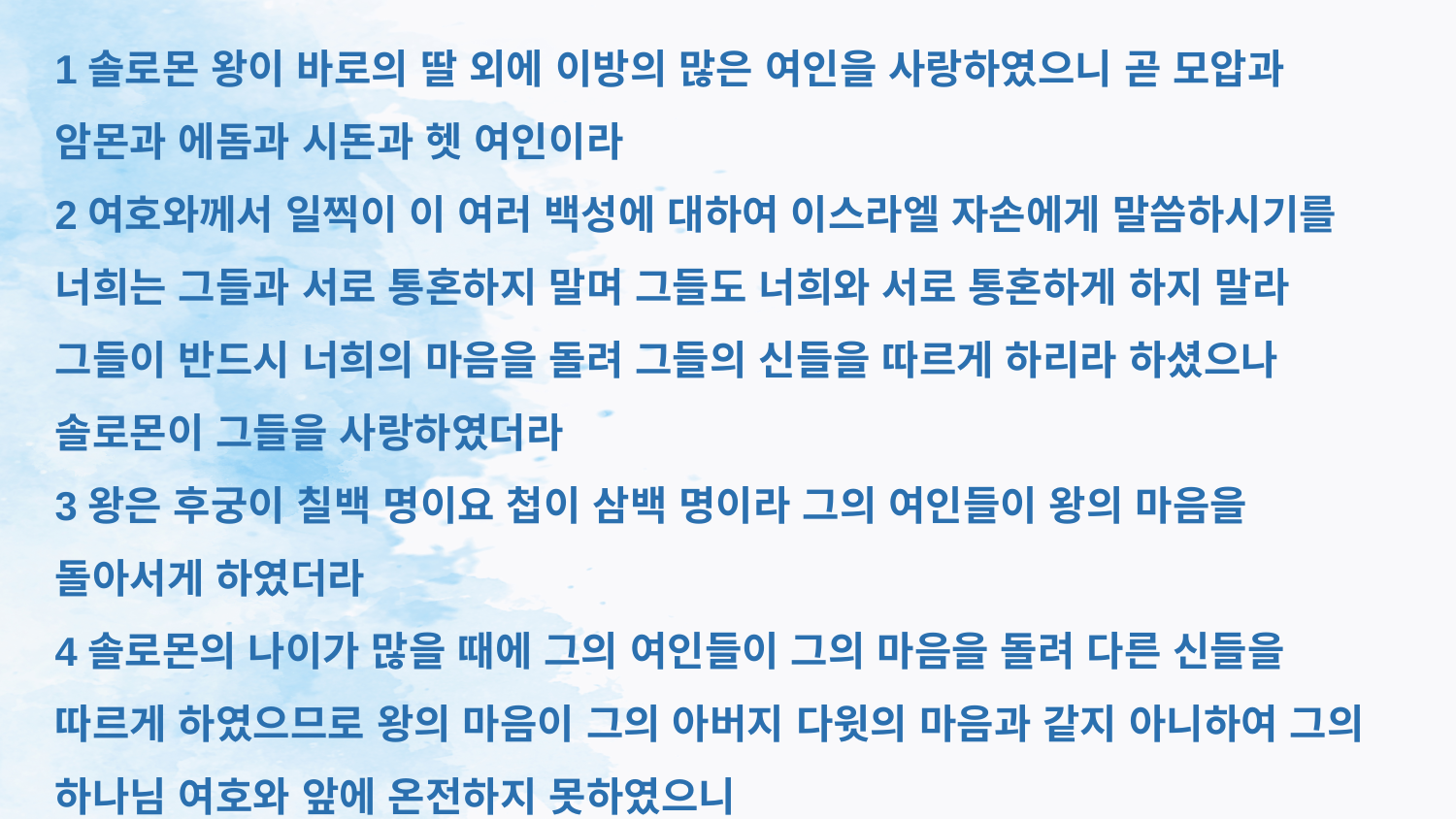

1솔로몬 왕이 바로의 딸 외에 이방의 많은 여인을 사랑하였으니 곧 모압과 암몬과 에돔과 시돈과 헷 여인이라
2여호와께서 일찍이 이 여러 백성에 대하여 이스라엘 자손에게 말씀하시기를 너희는 그들과 서로 통혼하지 말며 그들도 너희와 서로 통혼하게 하지 말라 그들이 반드시 너희의 마음을 돌려 그들의 신들을 따르게 하리라 하셨으나 솔로몬이 그들을 사랑하였더라
3왕은 후궁이 칠백 명이요 첩이 삼백 명이라 그의 여인들이 왕의 마음을 돌아서게 하였더라
4솔로몬의 나이가 많을 때에 그의 여인들이 그의 마음을 돌려 다른 신들을 따르게 하였으므로 왕의 마음이 그의 아버지 다윗의 마음과 같지 아니하여 그의 하나님 여호와 앞에 온전하지 못하였으니